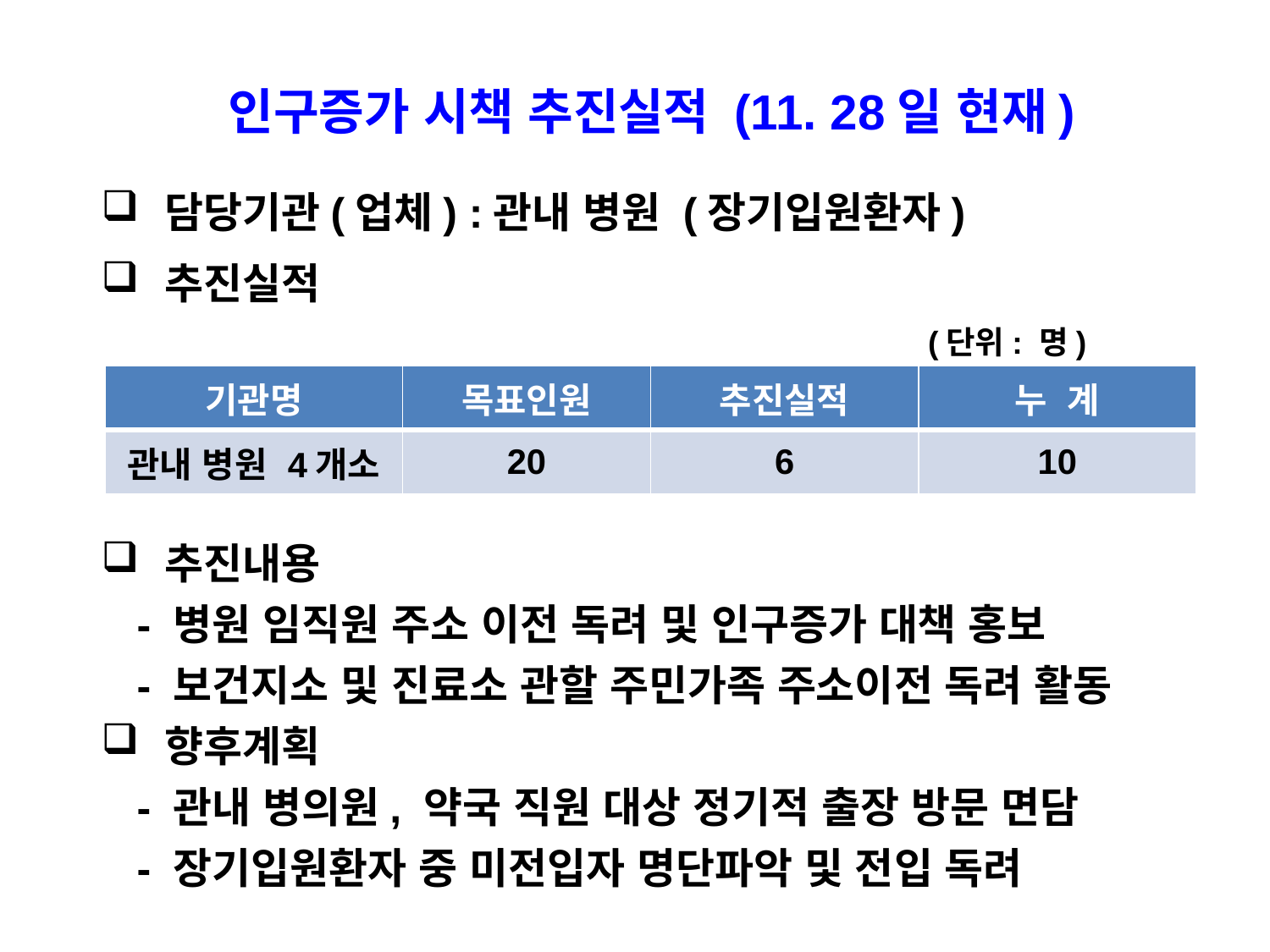

인구증가 시책 추진실적 (11. 28일 현재)

담당기관(업체) :관내 병원 (장기입원환자)
추진실적
                                                                                             (단위: 명)

추진내용
   - 병원 임직원 주소 이전 독려 및 인구증가 대책 홍보
   - 보건지소 및 진료소 관할 주민가족 주소이전 독려 활동
향후계획
   - 관내 병의원, 약국 직원 대상 정기적 출장 방문 면담
   - 장기입원환자 중 미전입자 명단파악 및 전입 독려

| 기관명 | 목표인원 | 추진실적 | 누 계 |
| --- | --- | --- | --- |
| 관내 병원 4개소 | 20 | 6 | 10 |